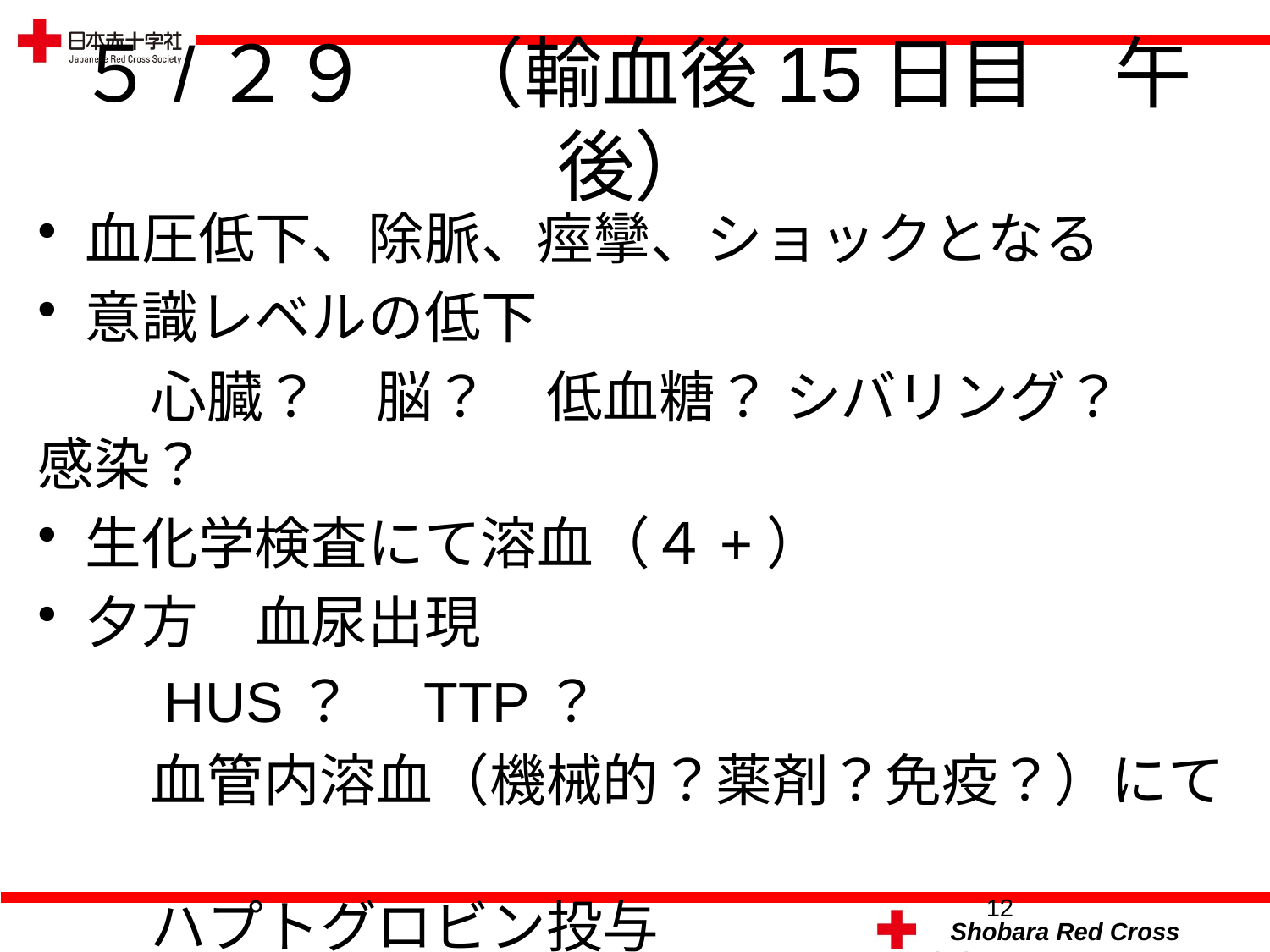

# ５/２９　（輸血後15日目　午後）
血圧低下、除脈、痙攣、ショックとなる
意識レベルの低下
　　心臓？　脳？　低血糖？ シバリング？　感染？
生化学検査にて溶血（４+）
夕方　血尿出現
　　HUS？　TTP？
　　血管内溶血（機械的？薬剤？免疫？）にて
　　ハプトグロビン投与
12